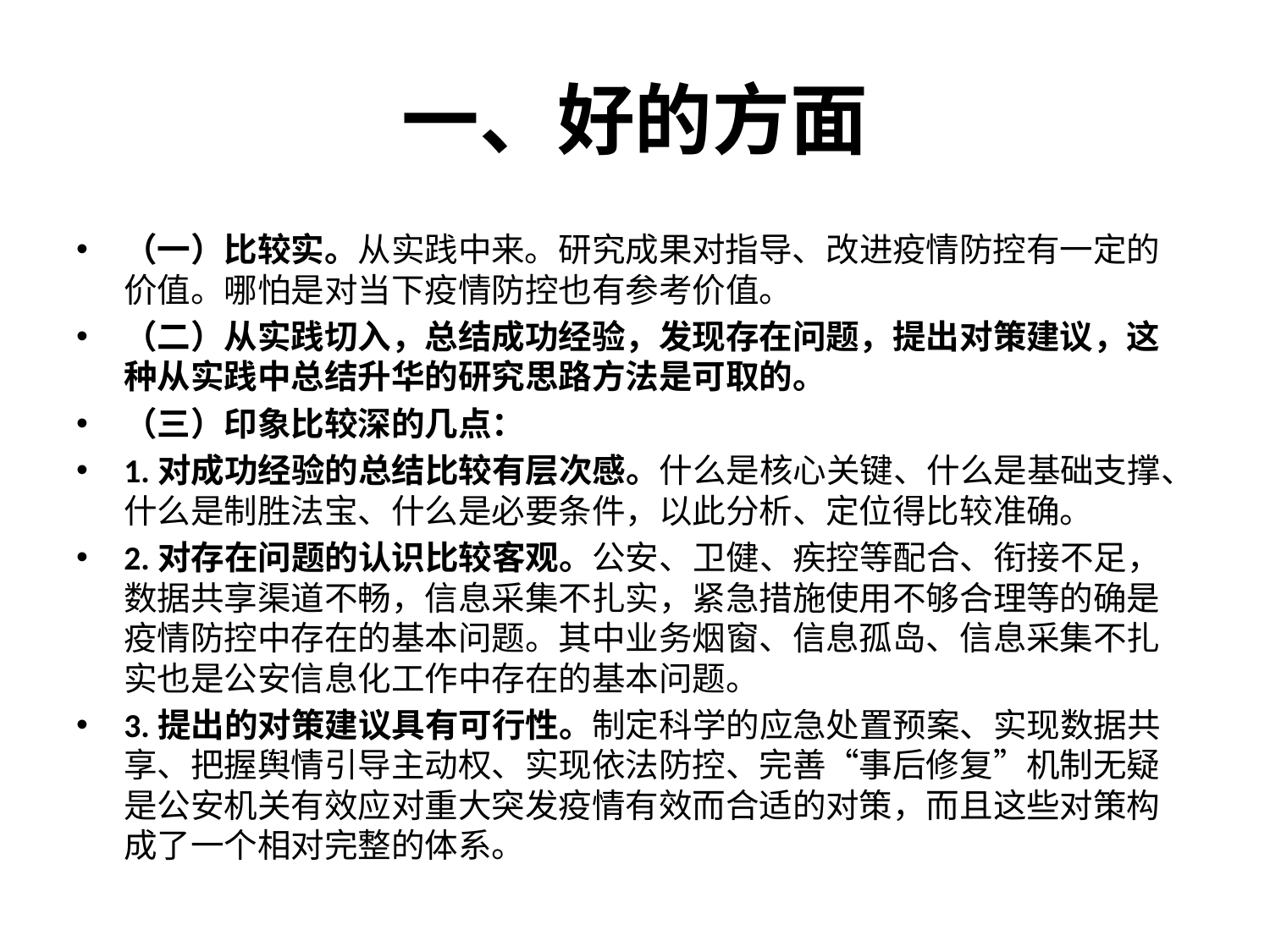

# 一、好的方面
（一）比较实。从实践中来。研究成果对指导、改进疫情防控有一定的价值。哪怕是对当下疫情防控也有参考价值。
（二）从实践切入，总结成功经验，发现存在问题，提出对策建议，这种从实践中总结升华的研究思路方法是可取的。
（三）印象比较深的几点：
1.对成功经验的总结比较有层次感。什么是核心关键、什么是基础支撑、什么是制胜法宝、什么是必要条件，以此分析、定位得比较准确。
2.对存在问题的认识比较客观。公安、卫健、疾控等配合、衔接不足，数据共享渠道不畅，信息采集不扎实，紧急措施使用不够合理等的确是疫情防控中存在的基本问题。其中业务烟窗、信息孤岛、信息采集不扎实也是公安信息化工作中存在的基本问题。
3.提出的对策建议具有可行性。制定科学的应急处置预案、实现数据共享、把握舆情引导主动权、实现依法防控、完善“事后修复”机制无疑是公安机关有效应对重大突发疫情有效而合适的对策，而且这些对策构成了一个相对完整的体系。